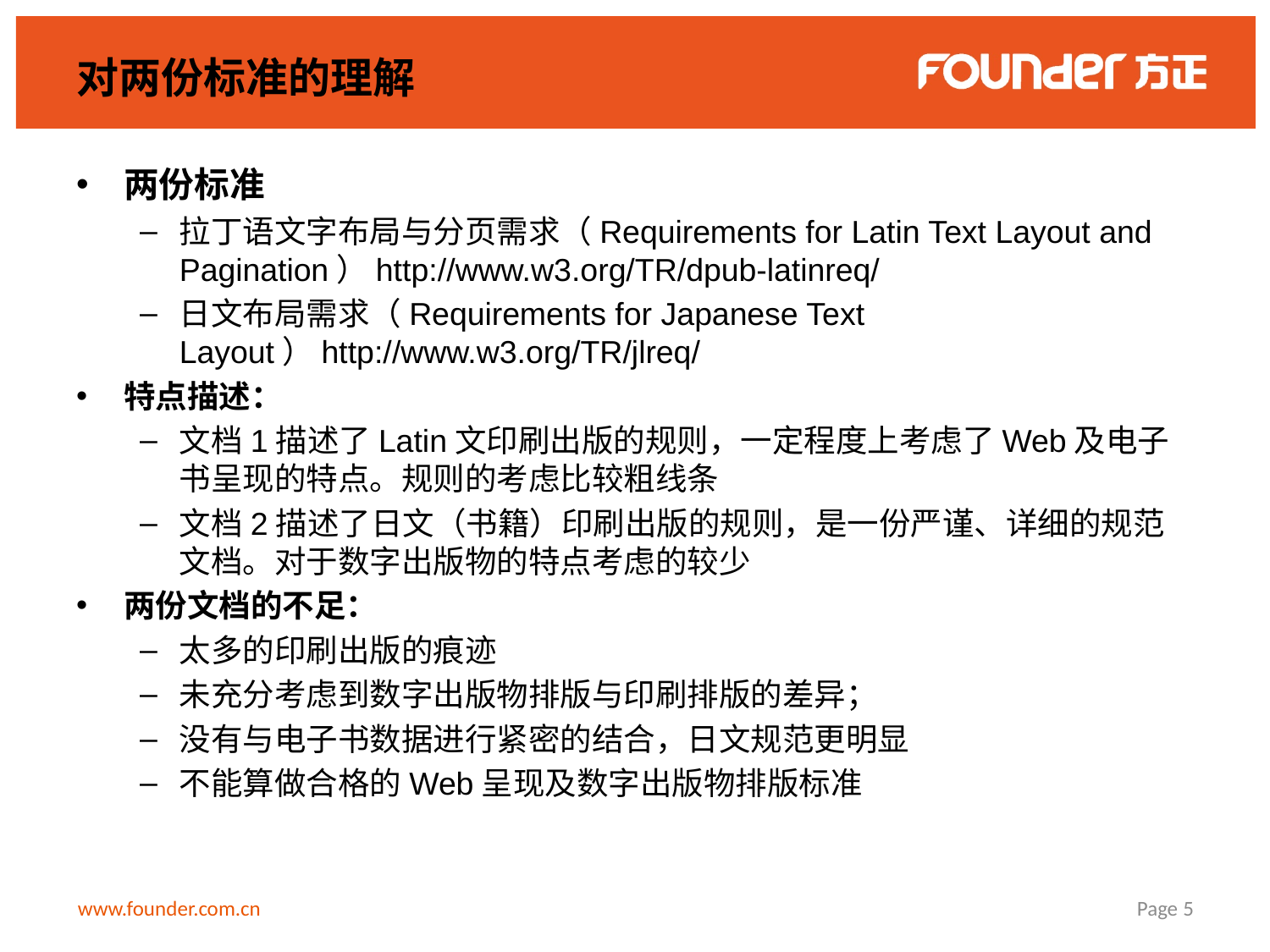

# 对两份标准的理解
两份标准
拉丁语文字布局与分页需求（Requirements for Latin Text Layout and Pagination）http://www.w3.org/TR/dpub-latinreq/
日文布局需求（Requirements for Japanese Text Layout）http://www.w3.org/TR/jlreq/
特点描述：
文档1描述了Latin文印刷出版的规则，一定程度上考虑了Web及电子书呈现的特点。规则的考虑比较粗线条
文档2描述了日文（书籍）印刷出版的规则，是一份严谨、详细的规范文档。对于数字出版物的特点考虑的较少
两份文档的不足：
太多的印刷出版的痕迹
未充分考虑到数字出版物排版与印刷排版的差异；
没有与电子书数据进行紧密的结合，日文规范更明显
不能算做合格的Web呈现及数字出版物排版标准

www.founder.com.cn
Page 5